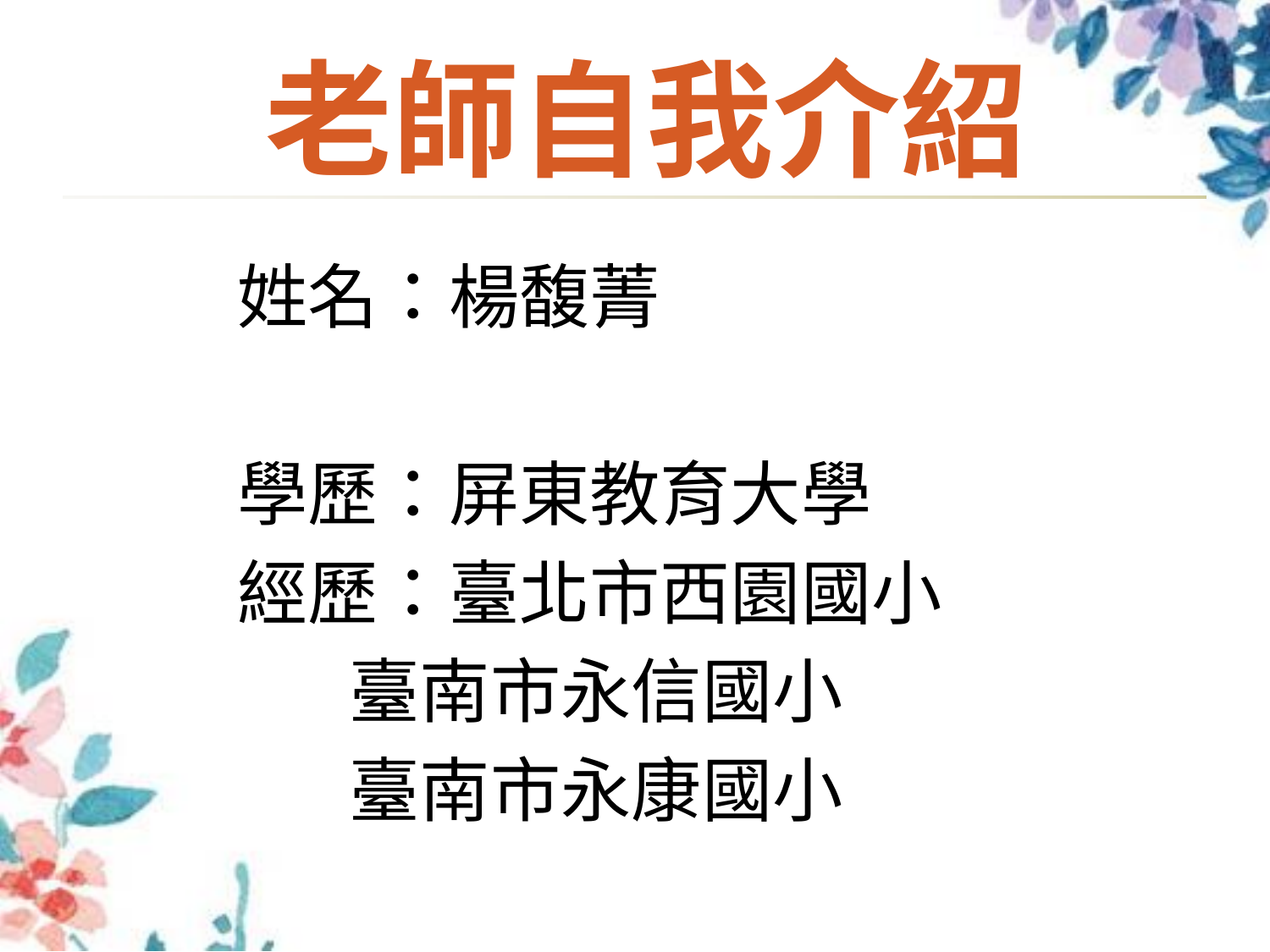

# 老師自我介紹
姓名：楊馥菁

學歷：屏東教育大學
經歷：臺北市西園國小
      臺南市永信國小
      臺南市永康國小